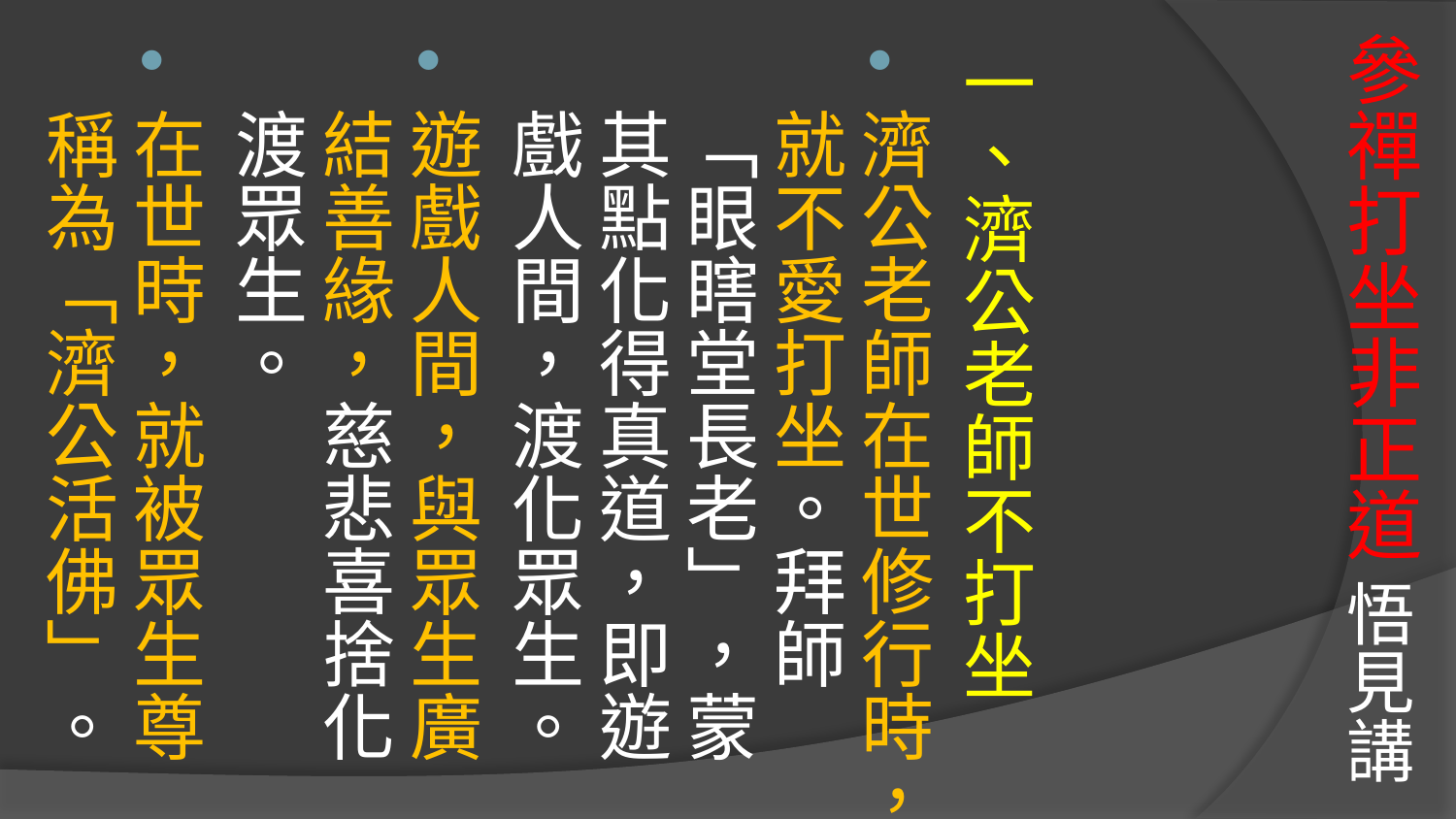

# 參禪打坐非正道 悟見講
一、濟公老師不打坐
濟公老師在世修行時，就不愛打坐。拜師「眼瞎堂長老」，蒙其點化得真道，即遊戲人間，渡化眾生。
遊戲人間，與眾生廣結善緣，慈悲喜捨化渡眾生。
在世時，就被眾生尊稱為「濟公活佛」。